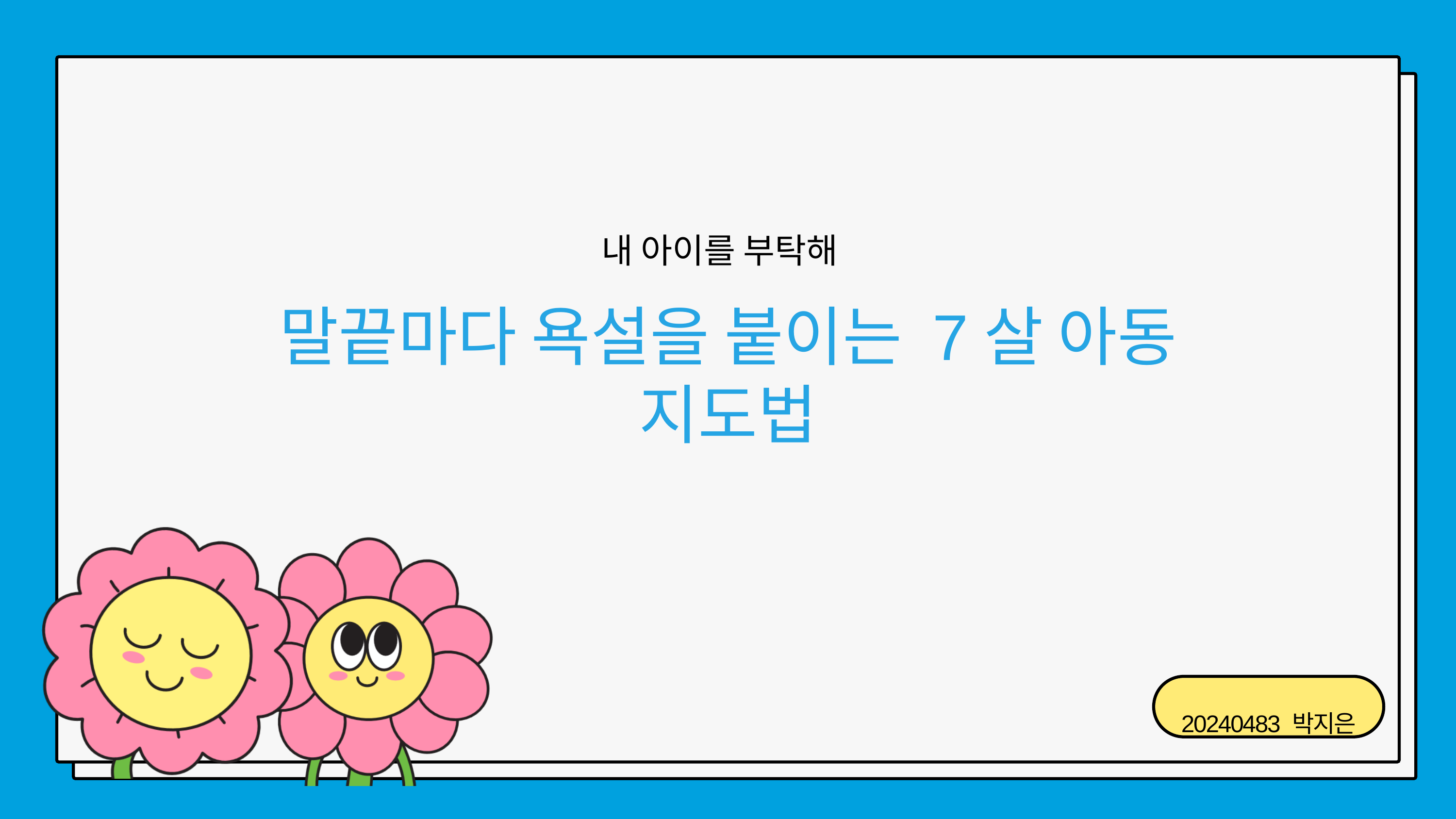

내 아이를 부탁해
말끝마다 욕설을 붙이는 7살 아동 지도법

20240483 박지은